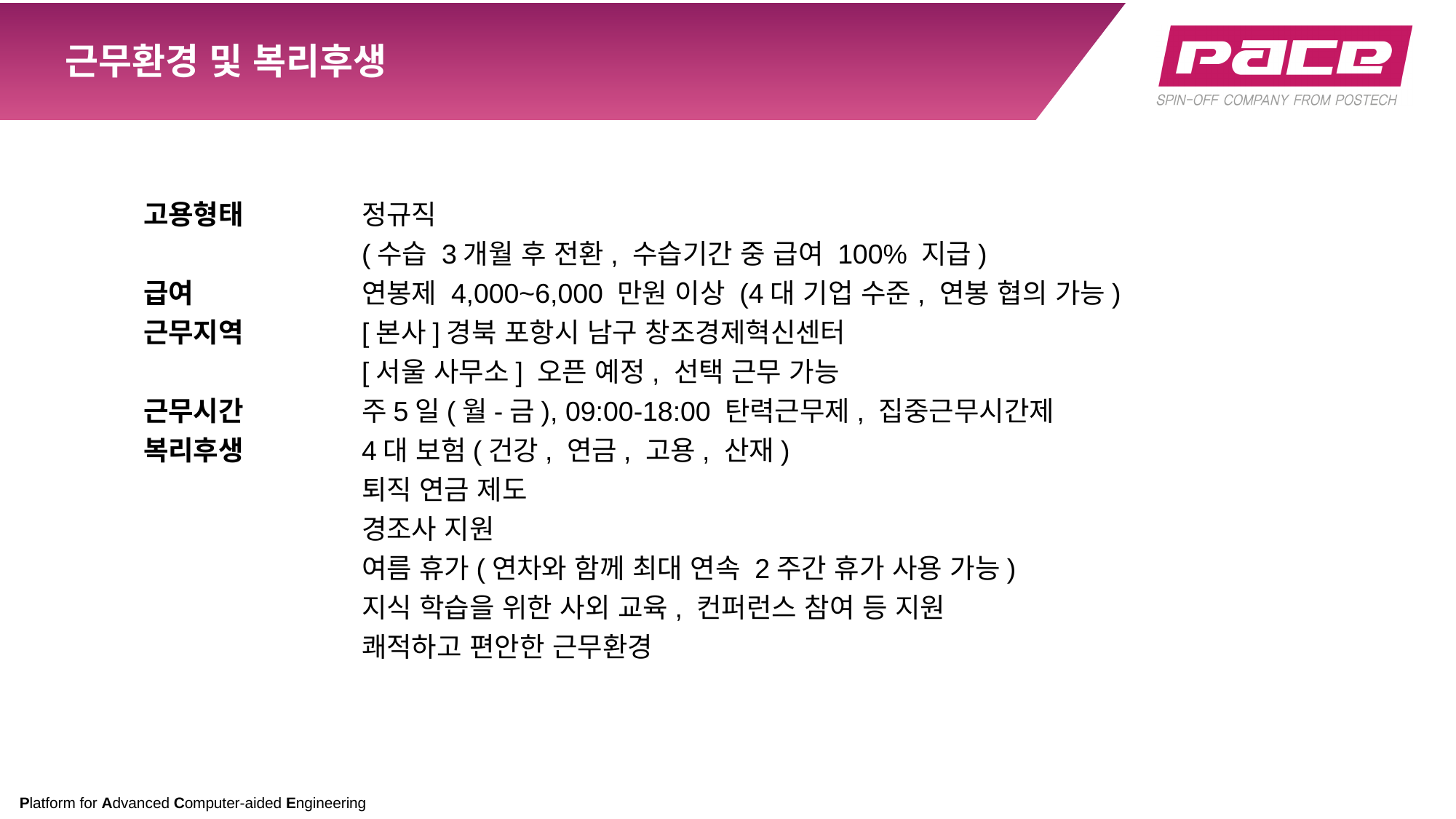

# 근무환경 및 복리후생
고용형태		정규직
		(수습 3개월 후 전환, 수습기간 중 급여 100% 지급)
급여		연봉제 4,000~6,000 만원 이상 (4대 기업 수준, 연봉 협의 가능)
근무지역		[본사]경북 포항시 남구 창조경제혁신센터
		[서울 사무소] 오픈 예정, 선택 근무 가능
근무시간		주5일(월-금), 09:00-18:00 탄력근무제, 집중근무시간제
복리후생		4대 보험(건강, 연금, 고용, 산재)
		퇴직 연금 제도
		경조사 지원
		여름 휴가(연차와 함께 최대 연속 2주간 휴가 사용 가능)
		지식 학습을 위한 사외 교육, 컨퍼런스 참여 등 지원
		쾌적하고 편안한 근무환경